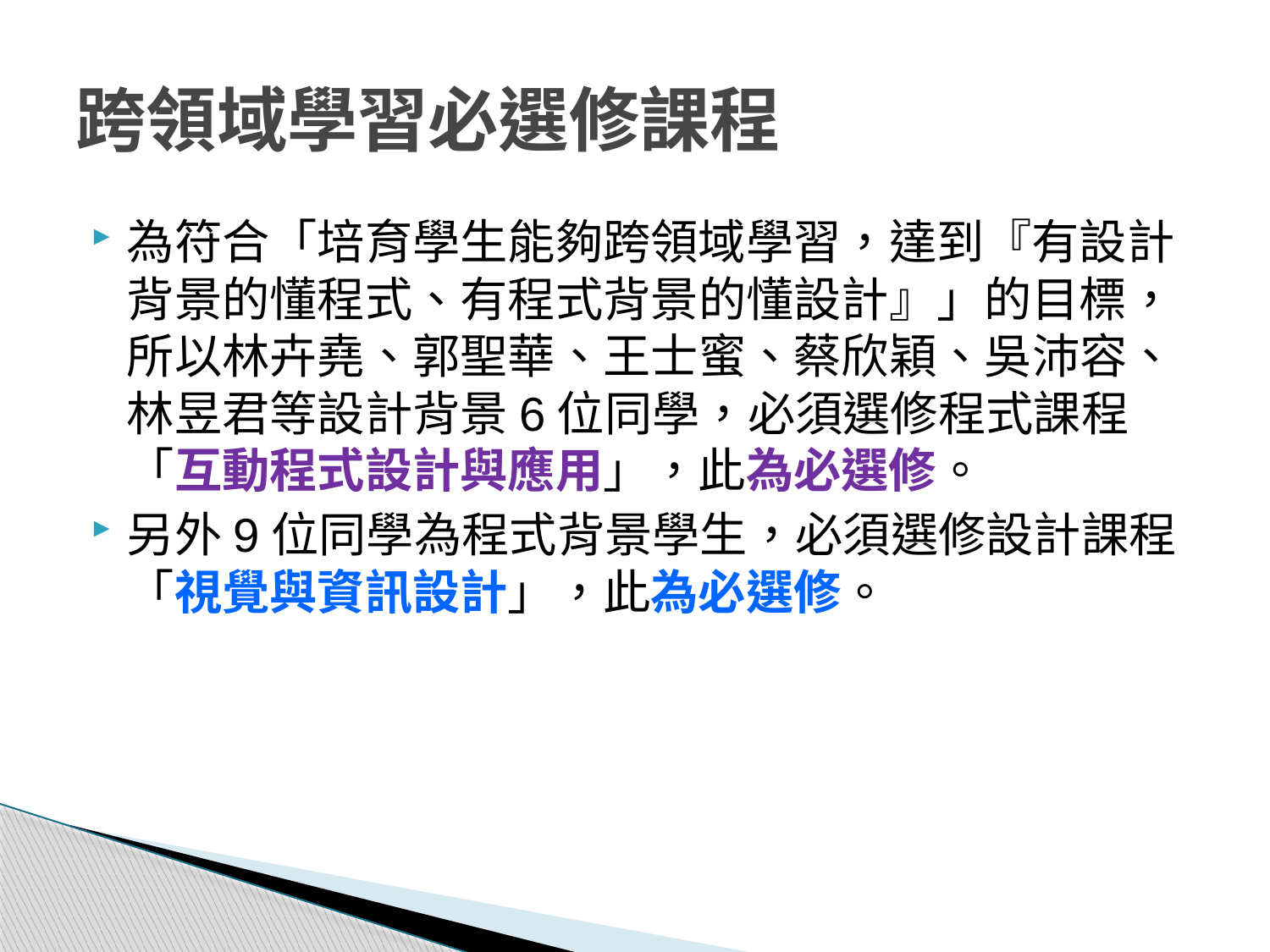

# 跨領域學習必選修課程
為符合「培育學生能夠跨領域學習，達到『有設計背景的懂程式、有程式背景的懂設計』」的目標，所以林卉堯、郭聖華、王士蜜、蔡欣穎、吳沛容、林昱君等設計背景6位同學，必須選修程式課程「互動程式設計與應用」，此為必選修。
另外9位同學為程式背景學生，必須選修設計課程「視覺與資訊設計」，此為必選修。